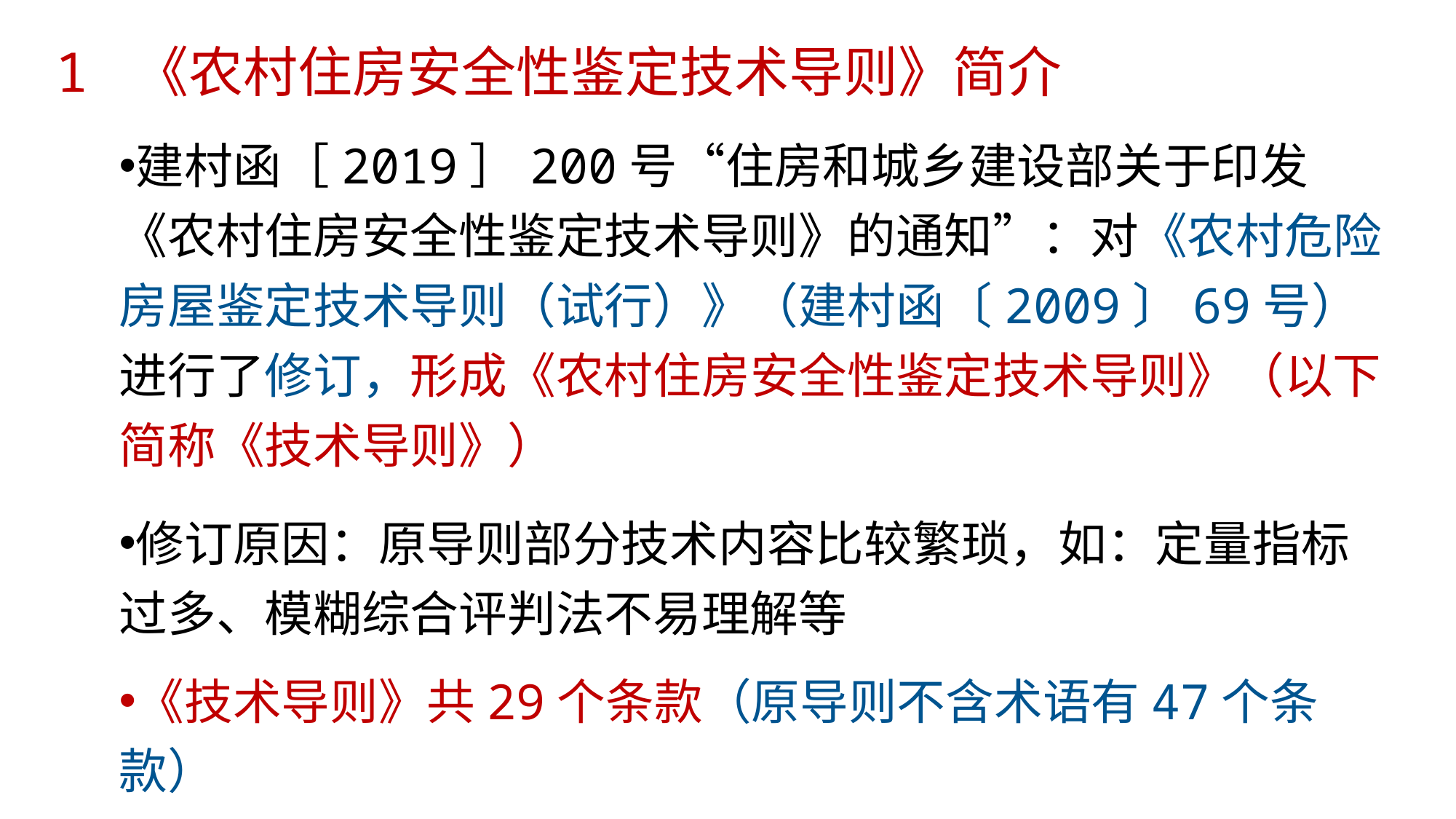

# 1 《农村住房安全性鉴定技术导则》简介
建村函［2019］200号“住房和城乡建设部关于印发《农村住房安全性鉴定技术导则》的通知”：对《农村危险房屋鉴定技术导则（试行）》（建村函〔2009〕69号）进行了修订，形成《农村住房安全性鉴定技术导则》（以下简称《技术导则》）
修订原因：原导则部分技术内容比较繁琐，如：定量指标过多、模糊综合评判法不易理解等
《技术导则》共29个条款（原导则不含术语有47个条款）
4